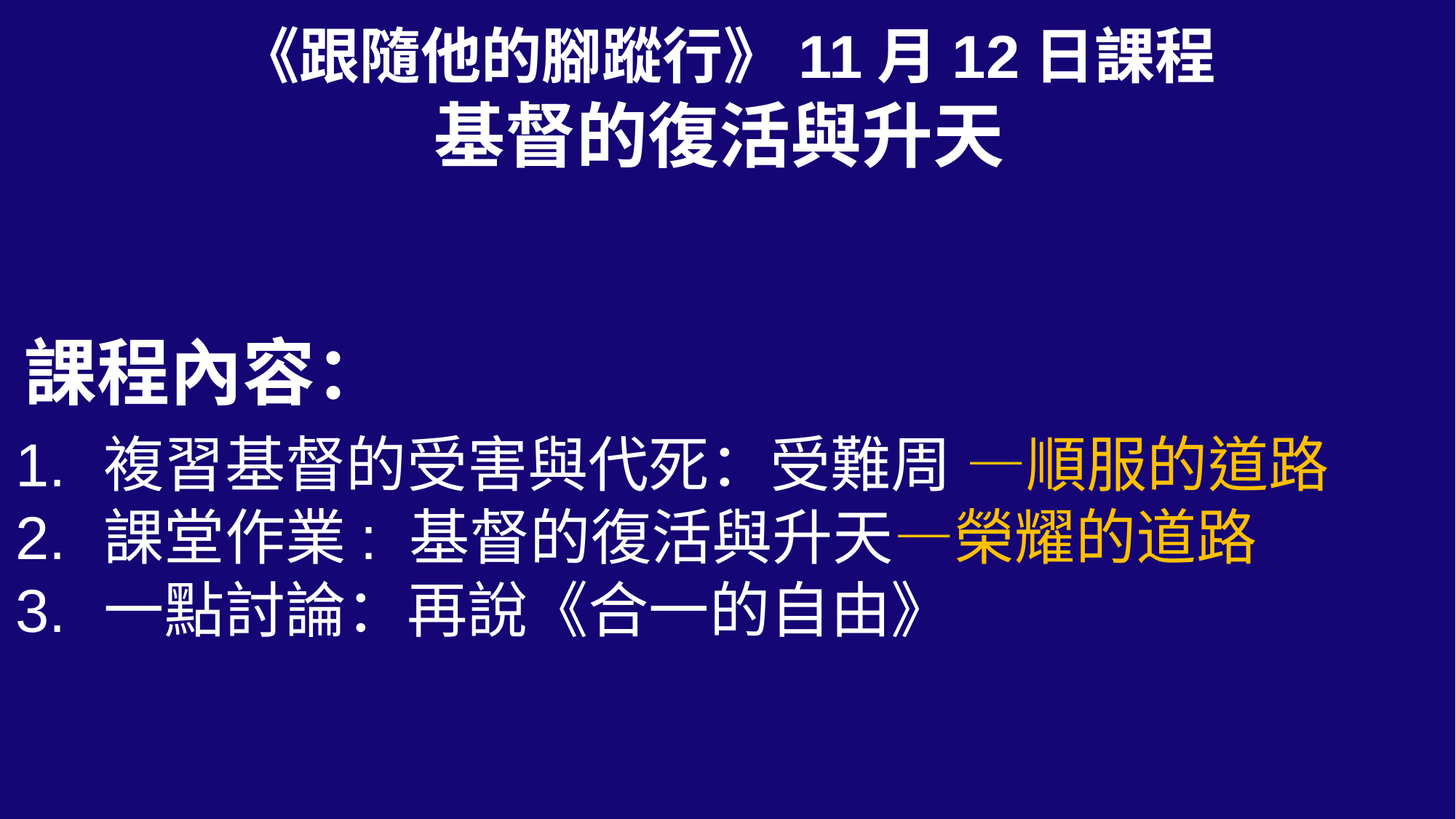

《跟隨他的腳蹤行》11月12日課程
基督的復活與升天
課程內容：
複習基督的受害與代死：受難周 —順服的道路
課堂作業: 基督的復活與升天—榮耀的道路
一點討論：再說《合一的自由》